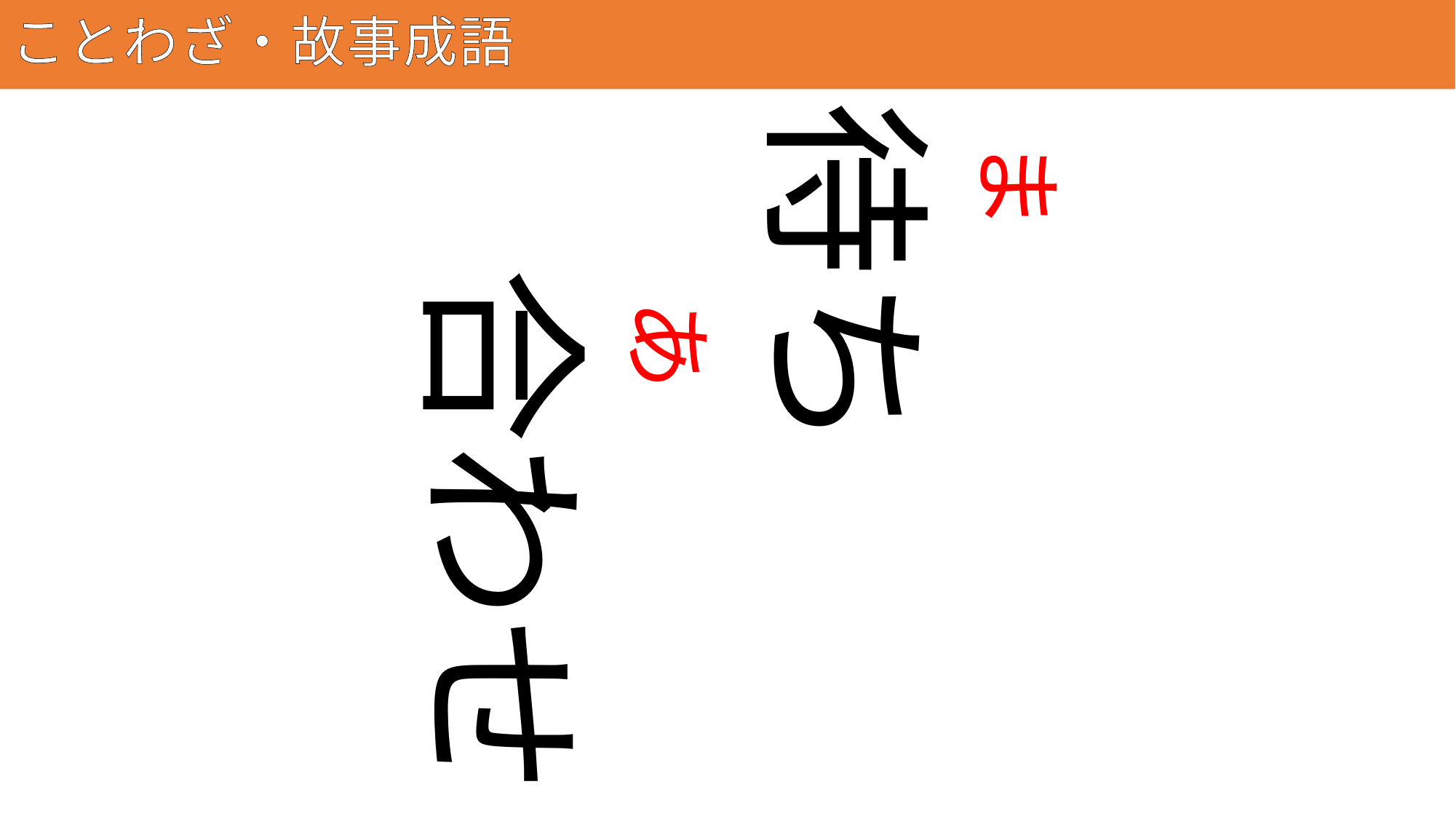

# ことわざ・故事成語
40
待ち
ま
合わせ
あ